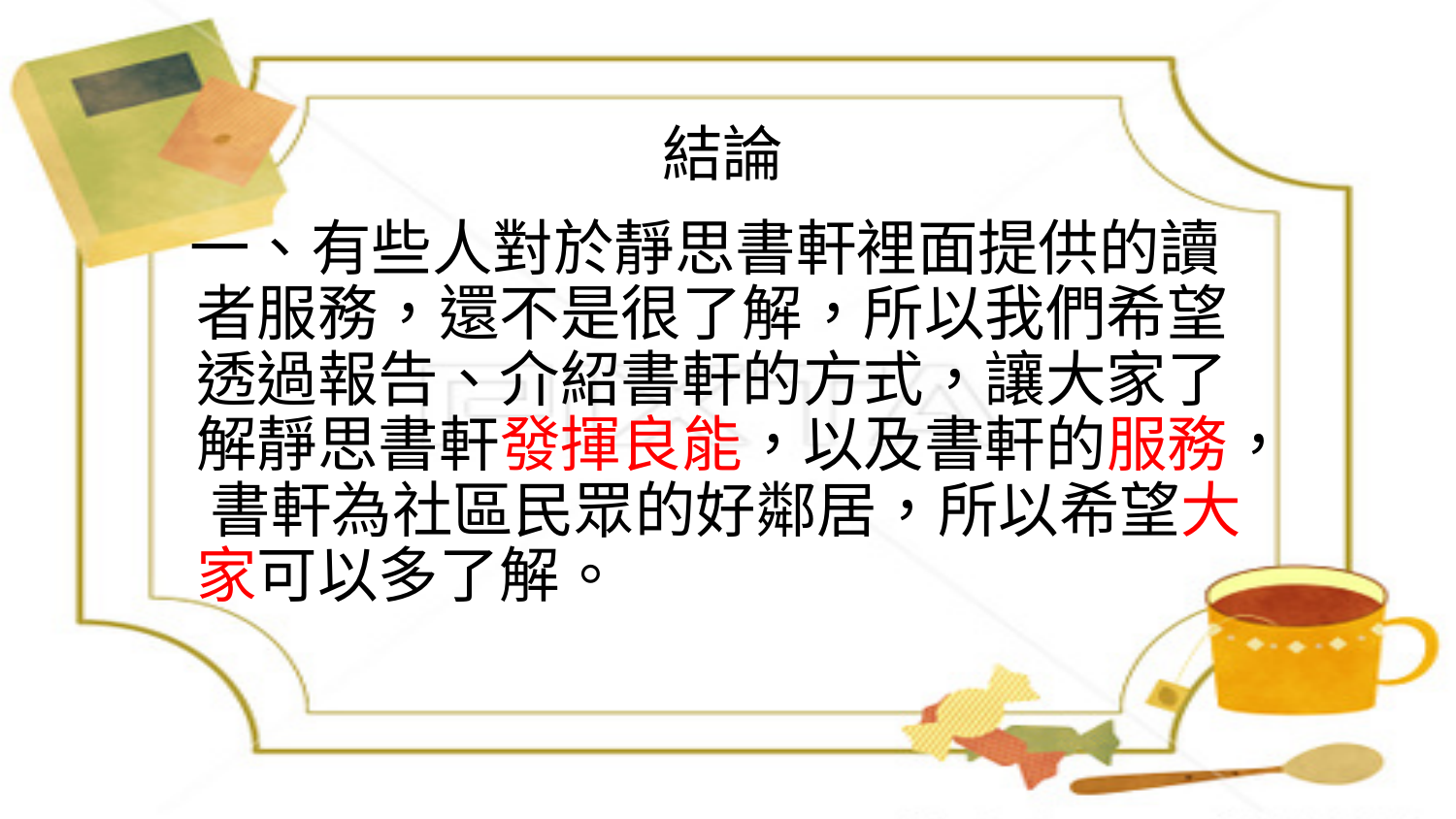

# 結論
一、有些人對於靜思書軒裡面提供的讀者服務，還不是很了解，所以我們希望透過報告、介紹書軒的方式，讓大家了解靜思書軒發揮良能，以及書軒的服務， 書軒為社區民眾的好鄰居，所以希望大家可以多了解。